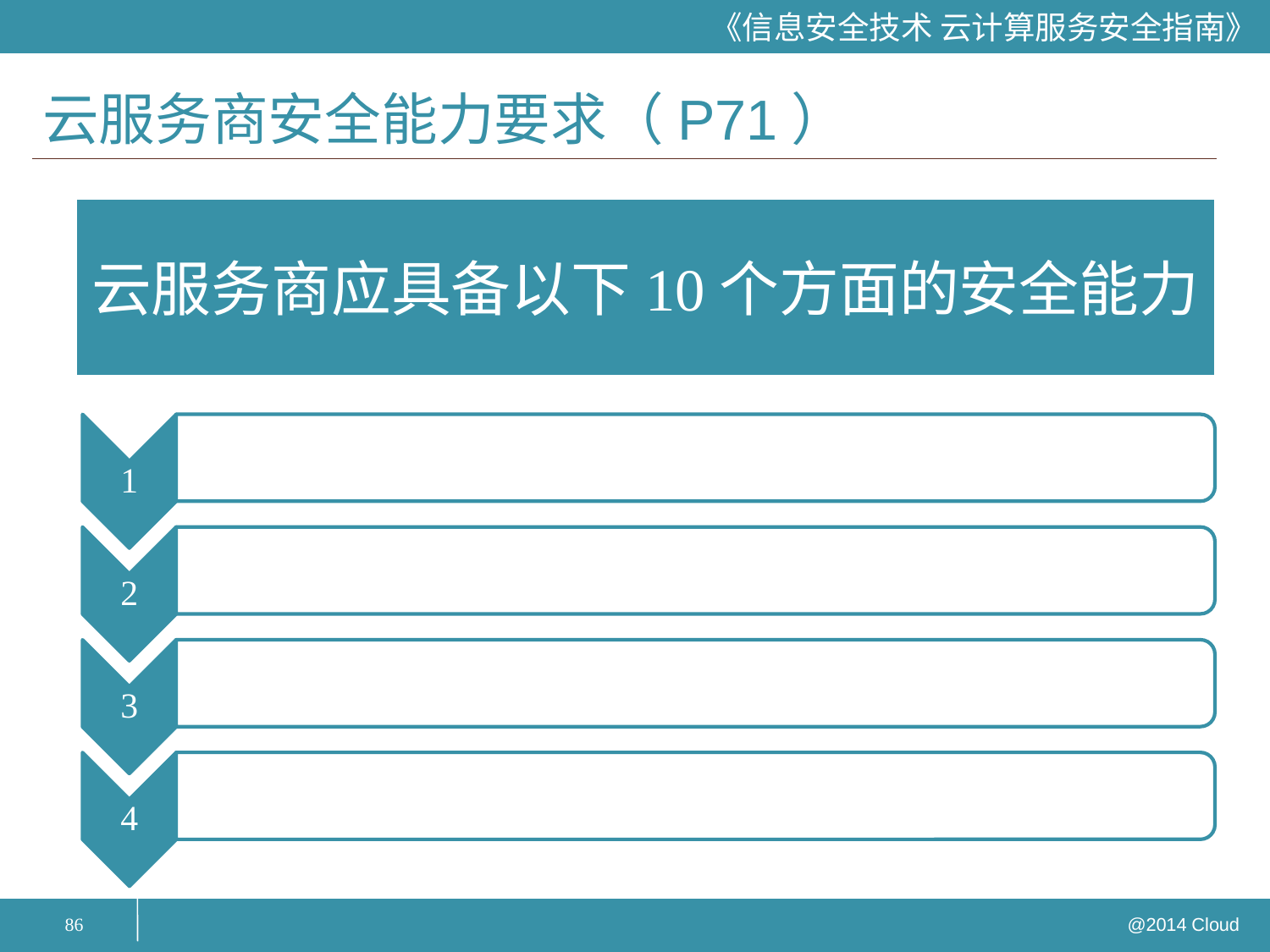

# 云服务商安全能力要求（P71）
云服务商应具备以下10个方面的安全能力
1
系统开发与供应链安全
2
系统与通信保护
3
访问控制
4
配置管理
86